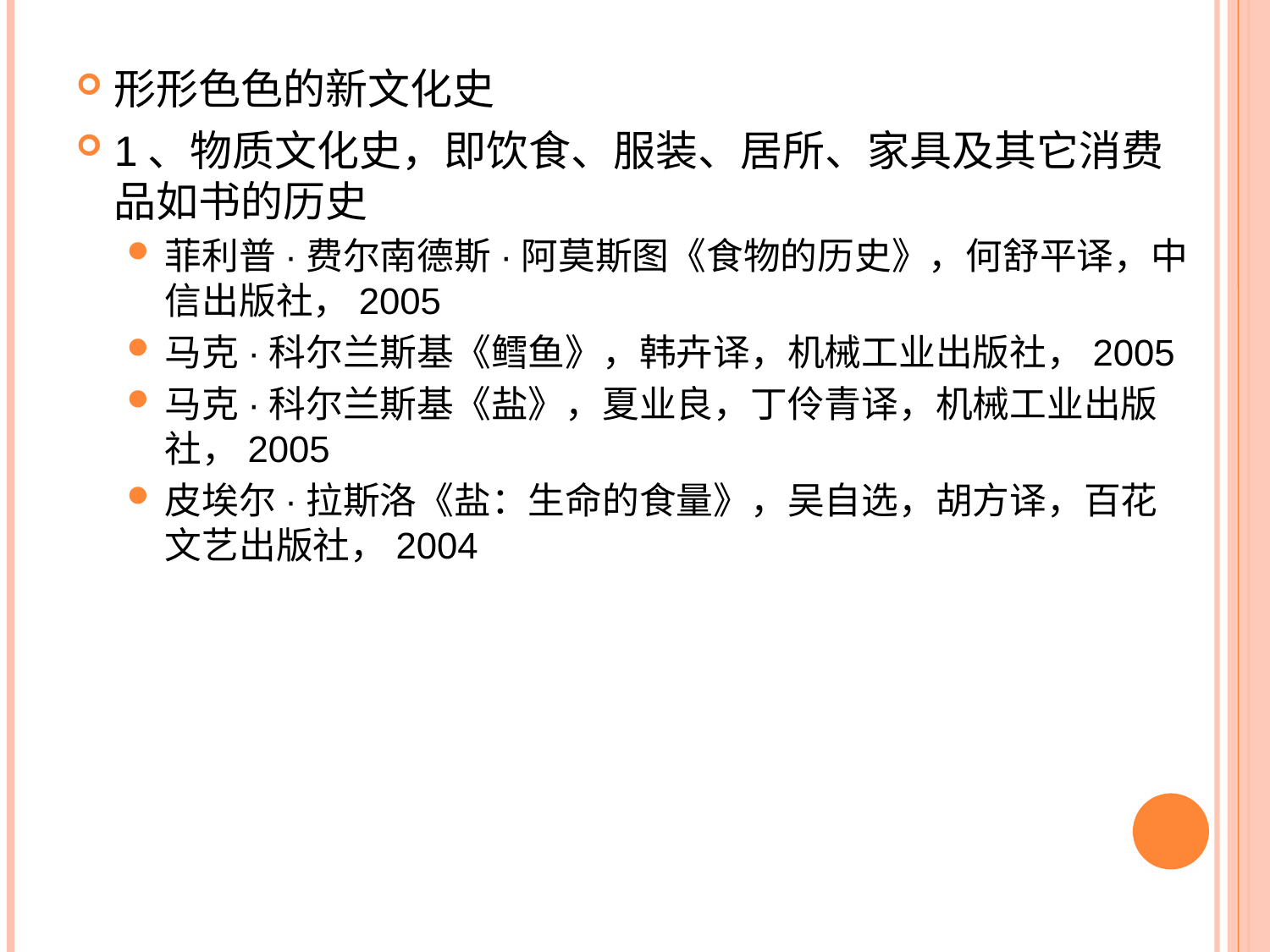

形形色色的新文化史
1、物质文化史，即饮食、服装、居所、家具及其它消费品如书的历史
菲利普·费尔南德斯·阿莫斯图《食物的历史》，何舒平译，中信出版社，2005
马克·科尔兰斯基《鳕鱼》，韩卉译，机械工业出版社，2005
马克·科尔兰斯基《盐》，夏业良，丁伶青译，机械工业出版社，2005
皮埃尔·拉斯洛《盐：生命的食量》，吴自选，胡方译，百花文艺出版社，2004